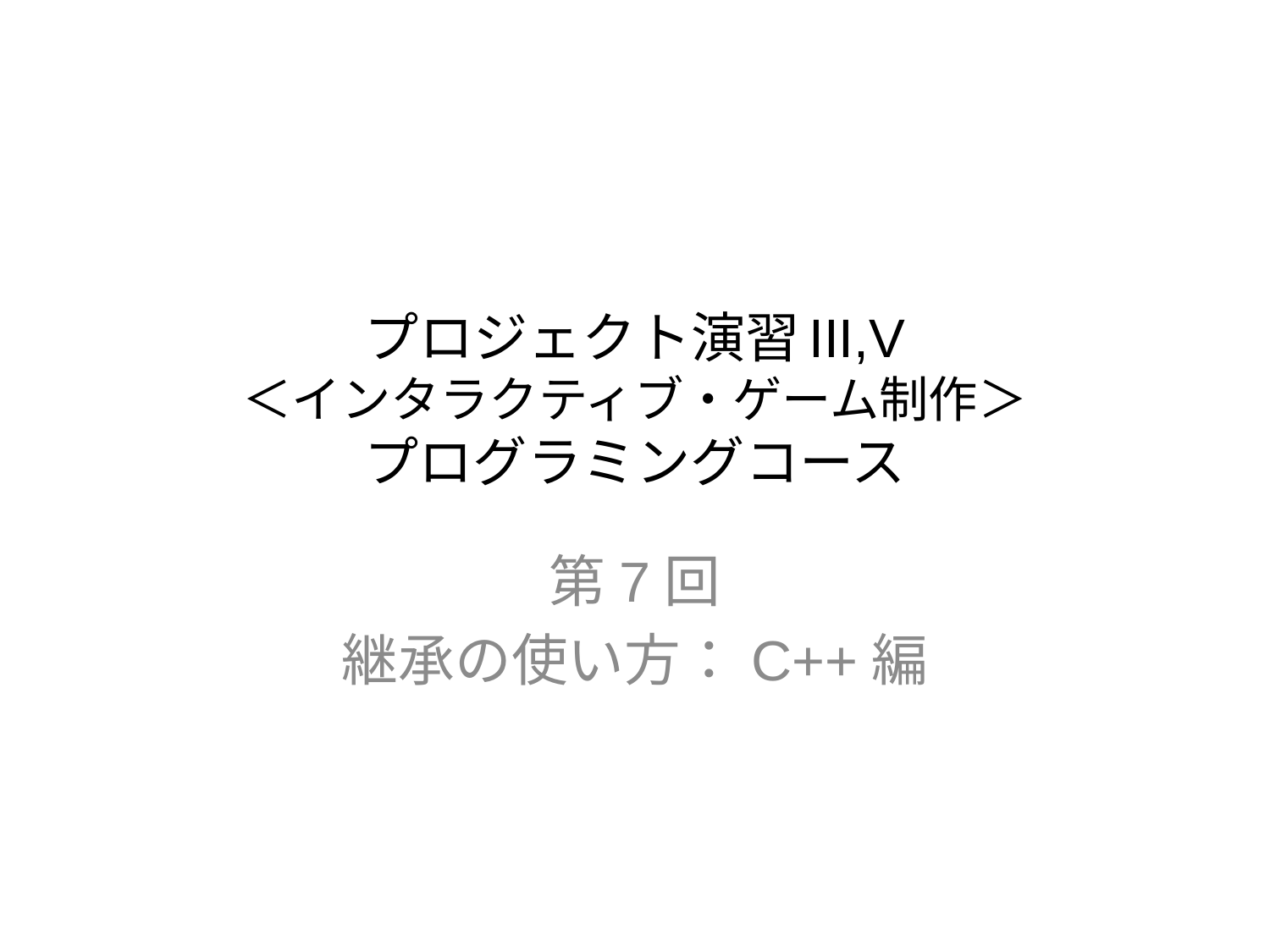

# プロジェクト演習III,V ＜インタラクティブ・ゲーム制作＞ プログラミングコース
第7回
継承の使い方：C++編